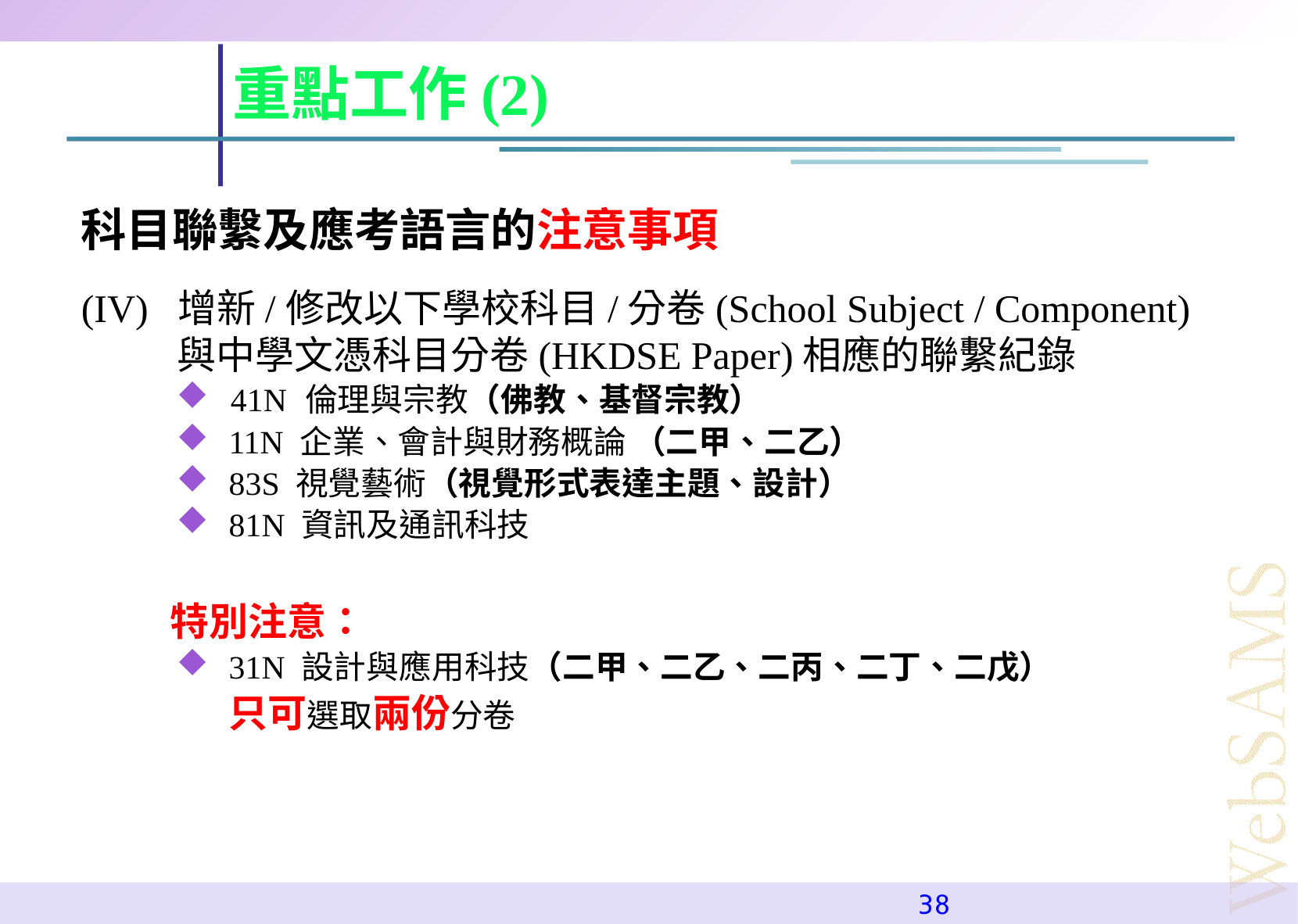

重點工作(2)

科目聯繫及應考語言的注意事項

(IV)  增新/修改以下學校科目/分卷(School Subject / Component)
   與中學文憑科目分卷(HKDSE Paper)相應的聯繫紀錄
 41N 倫理與宗教（佛教、基督宗教）
 11N 企業、會計與財務概論 （二甲、二乙）
 83S 視覺藝術（視覺形式表達主題、設計）
 81N 資訊及通訊科技

    特別注意：
 31N 設計與應用科技（二甲、二乙、二丙、二丁、二戊）
      　    只可選取兩份分卷